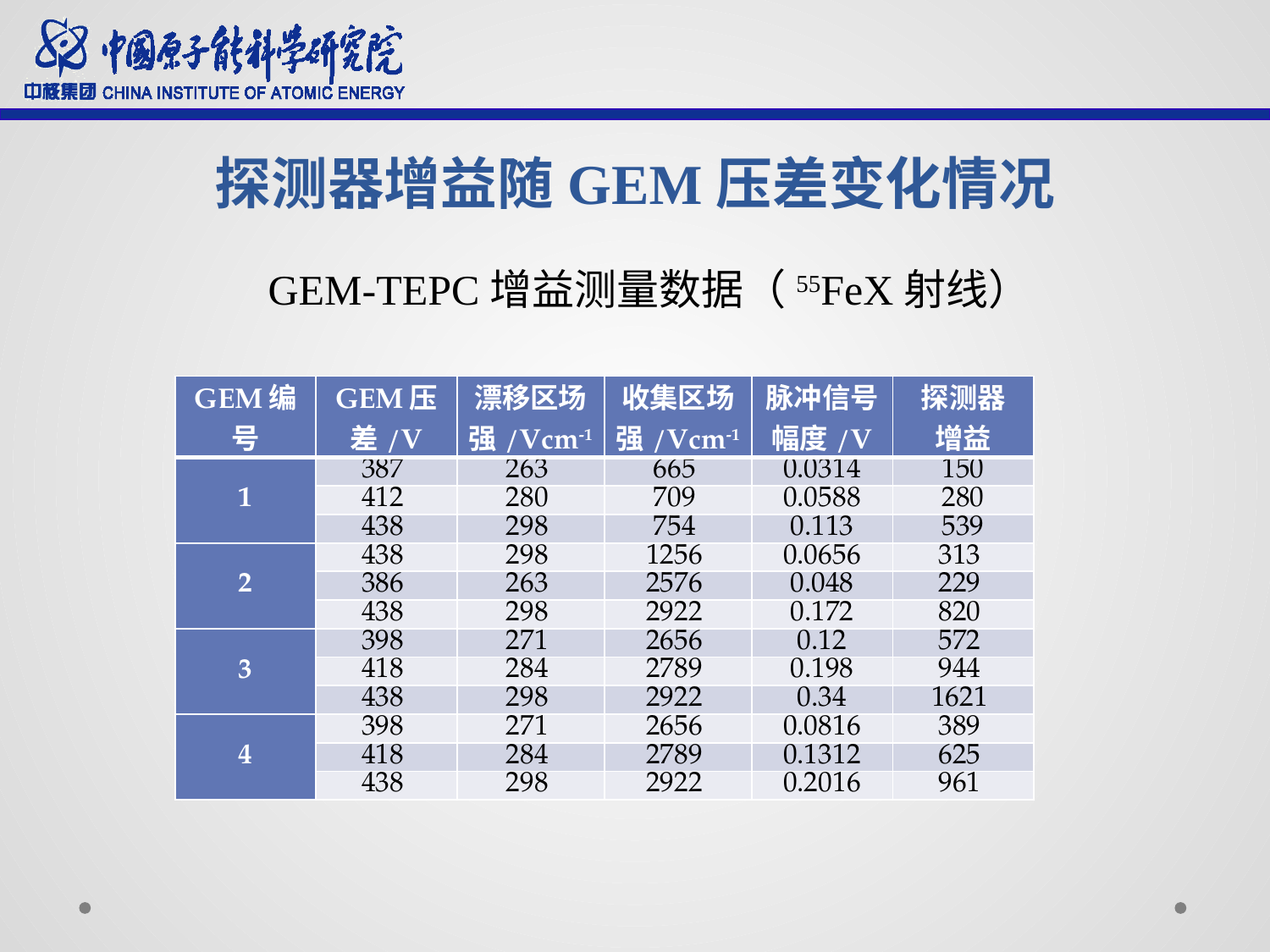

# 探测器增益随GEM压差变化情况
GEM-TEPC增益测量数据（55FeX射线）

| GEM编号 | GEM压差/V | 漂移区场强/Vcm-1 | 收集区场强/Vcm-1 | 脉冲信号幅度/V | 探测器 增益 |
| --- | --- | --- | --- | --- | --- |
| 1 | 387 | 263 | 665 | 0.0314 | 150 |
|  | 412 | 280 | 709 | 0.0588 | 280 |
|  | 438 | 298 | 754 | 0.113 | 539 |
| 2 | 438 | 298 | 1256 | 0.0656 | 313 |
|  | 386 | 263 | 2576 | 0.048 | 229 |
|  | 438 | 298 | 2922 | 0.172 | 820 |
| 3 | 398 | 271 | 2656 | 0.12 | 572 |
|  | 418 | 284 | 2789 | 0.198 | 944 |
|  | 438 | 298 | 2922 | 0.34 | 1621 |
| 4 | 398 | 271 | 2656 | 0.0816 | 389 |
|  | 418 | 284 | 2789 | 0.1312 | 625 |
|  | 438 | 298 | 2922 | 0.2016 | 961 |